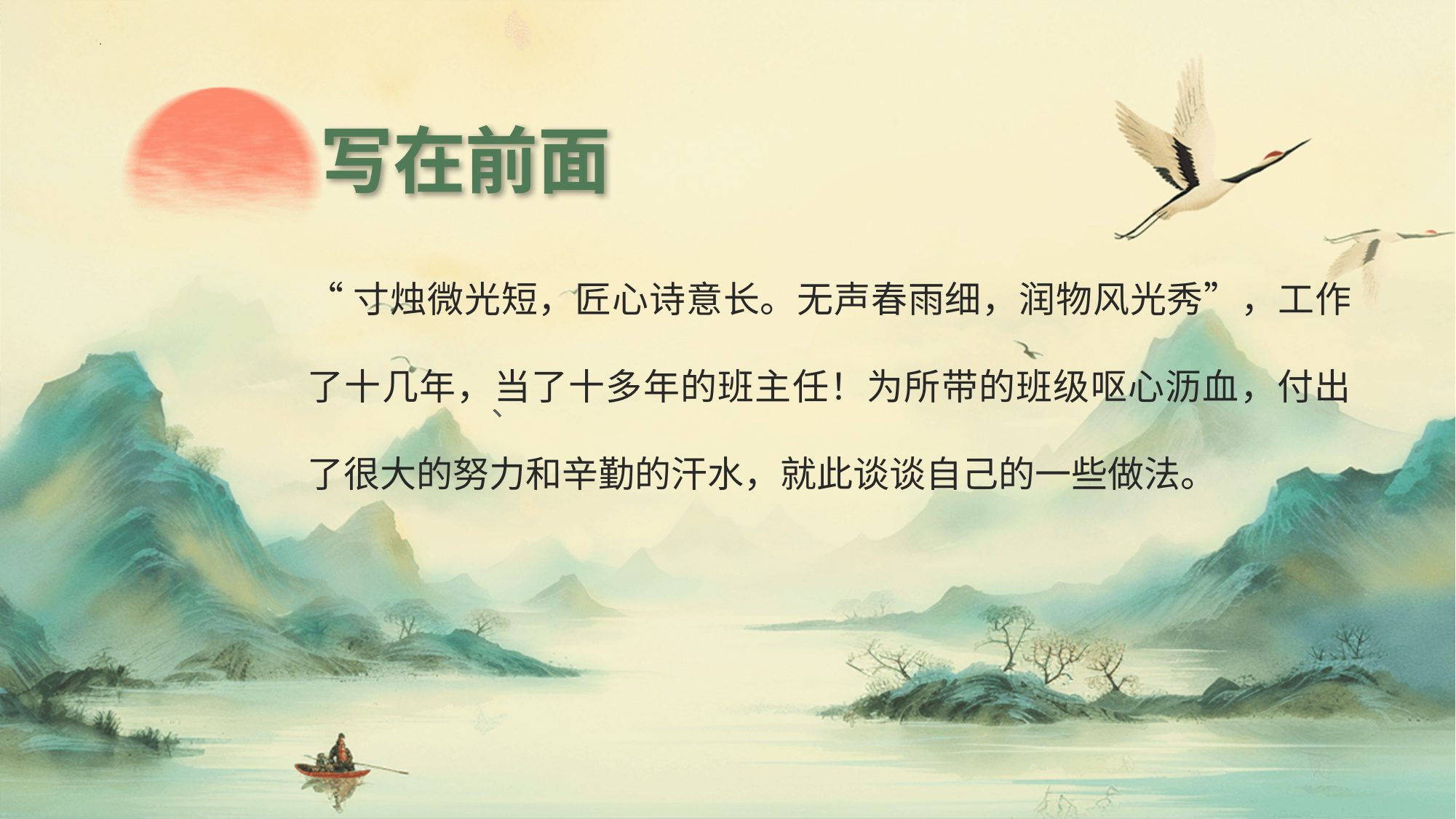

写在前面
“寸烛微光短，匠心诗意长。无声春雨细，润物风光秀”，工作了十几年，当了十多年的班主任！为所带的班级呕心沥血，付出了很大的努力和辛勤的汗水，就此谈谈自己的一些做法。

、